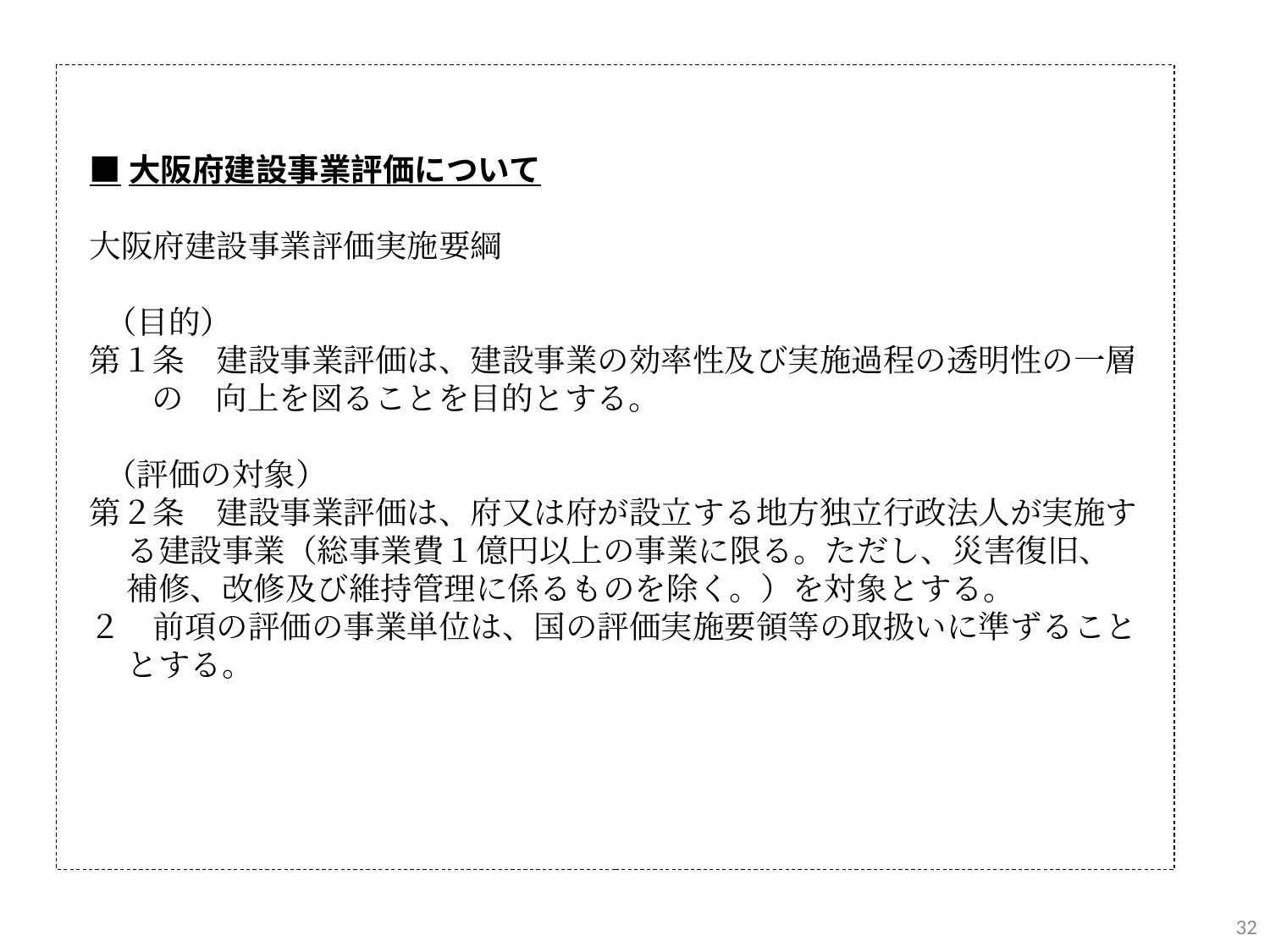

■大阪府建設事業評価について

大阪府建設事業評価実施要綱

 （目的）
第１条　建設事業評価は、建設事業の効率性及び実施過程の透明性の一層の　向上を図ることを目的とする。

 （評価の対象）
第２条　建設事業評価は、府又は府が設立する地方独立行政法人が実施する建設事業（総事業費１億円以上の事業に限る。ただし、災害復旧、補修、改修及び維持管理に係るものを除く。）を対象とする。
２　前項の評価の事業単位は、国の評価実施要領等の取扱いに準ずることとする。

32